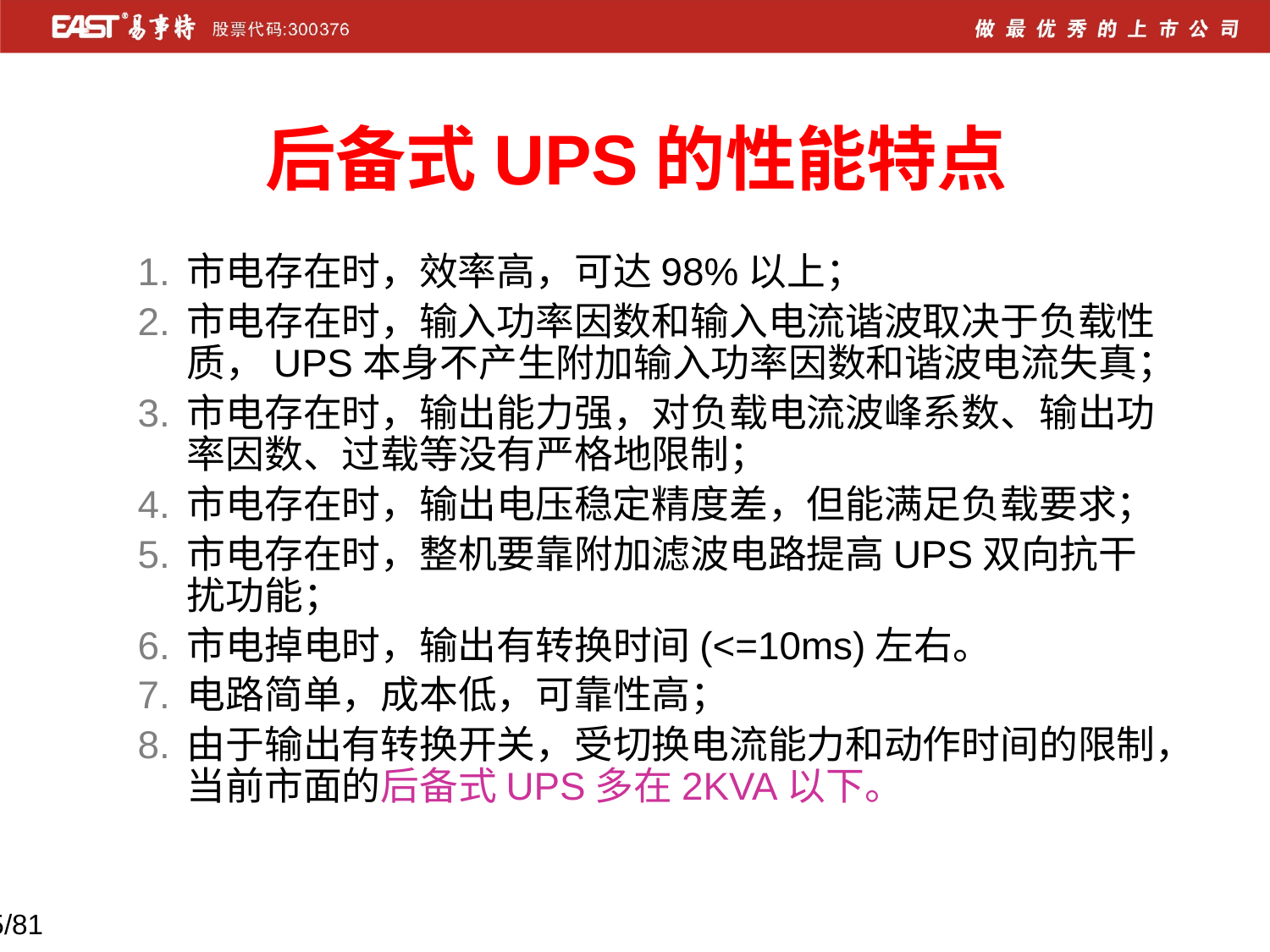

后备式UPS的性能特点
市电存在时，效率高，可达98%以上；
市电存在时，输入功率因数和输入电流谐波取决于负载性质，UPS本身不产生附加输入功率因数和谐波电流失真；
市电存在时，输出能力强，对负载电流波峰系数、输出功率因数、过载等没有严格地限制；
市电存在时，输出电压稳定精度差，但能满足负载要求；
市电存在时，整机要靠附加滤波电路提高UPS双向抗干扰功能；
市电掉电时，输出有转换时间(<=10ms)左右。
电路简单，成本低，可靠性高；
由于输出有转换开关，受切换电流能力和动作时间的限制，当前市面的后备式UPS多在2KVA以下。